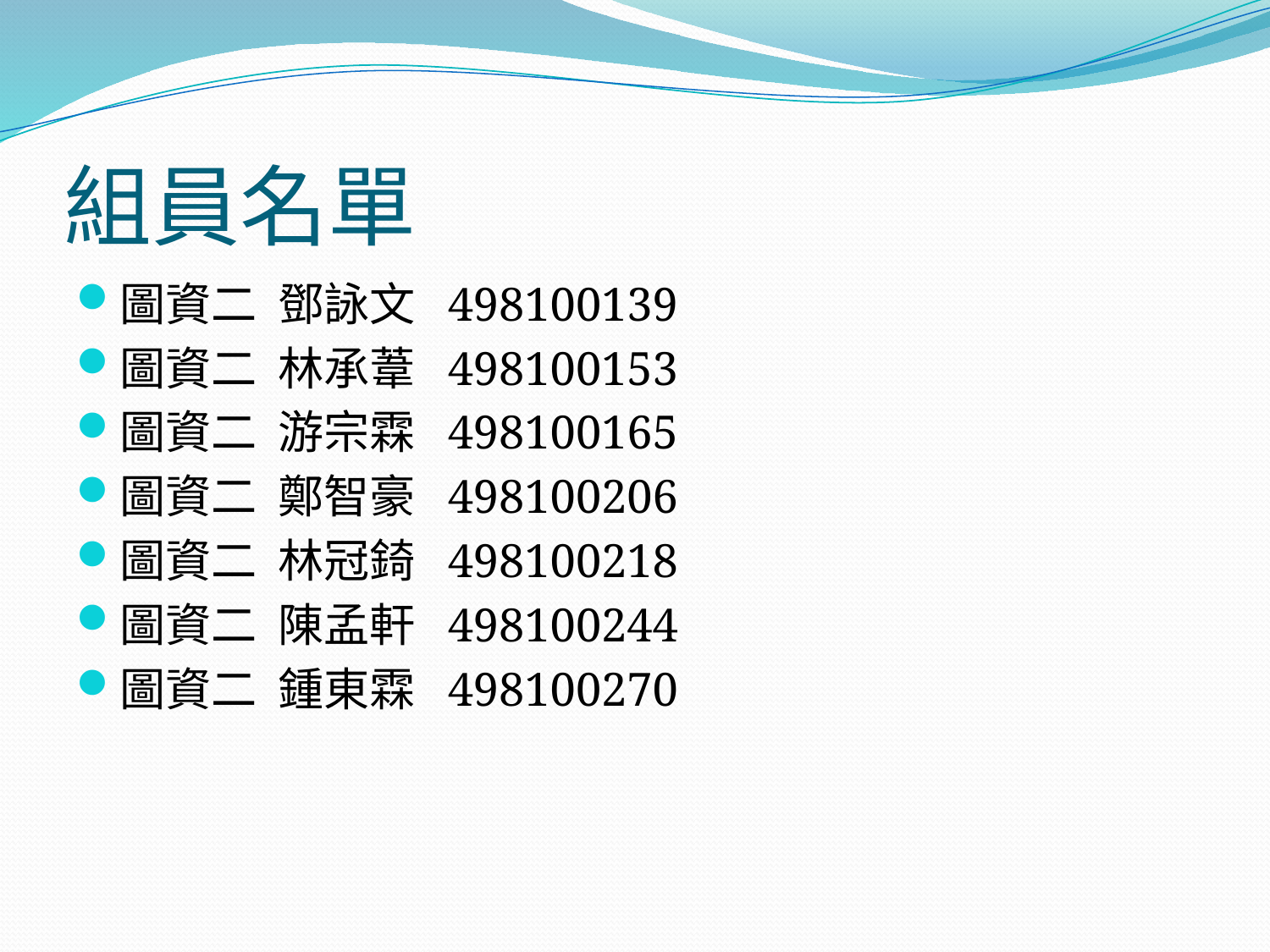

# 組員名單
圖資二  鄧詠文  498100139
圖資二  林承葦  498100153
圖資二  游宗霖  498100165
圖資二  鄭智豪  498100206
圖資二  林冠錡  498100218
圖資二  陳孟軒  498100244
圖資二  鍾東霖  498100270